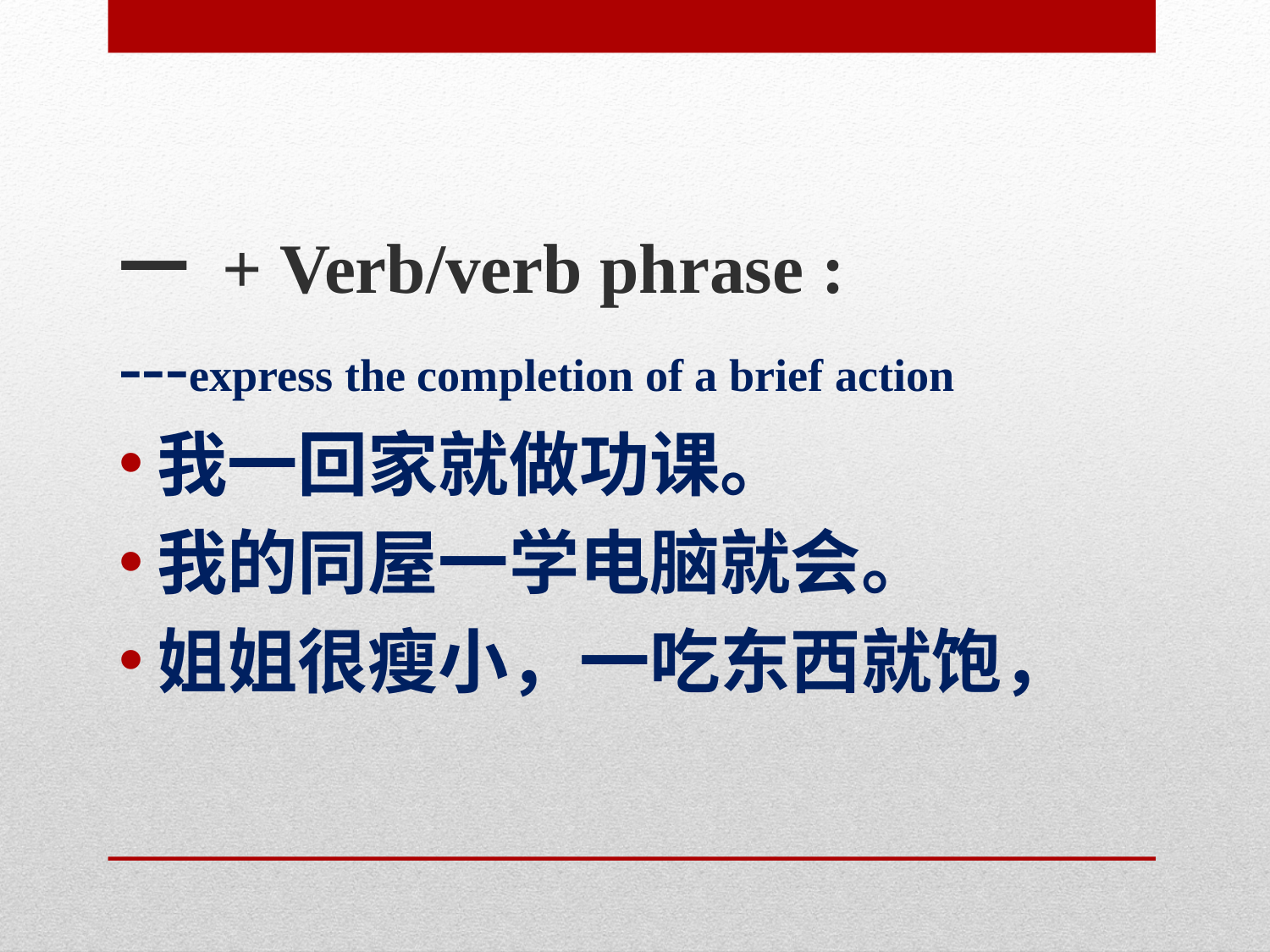

一 + Verb/verb phrase :
---express the completion of a brief action
我一回家就做功课。
我的同屋一学电脑就会。
姐姐很瘦小，一吃东西就饱，